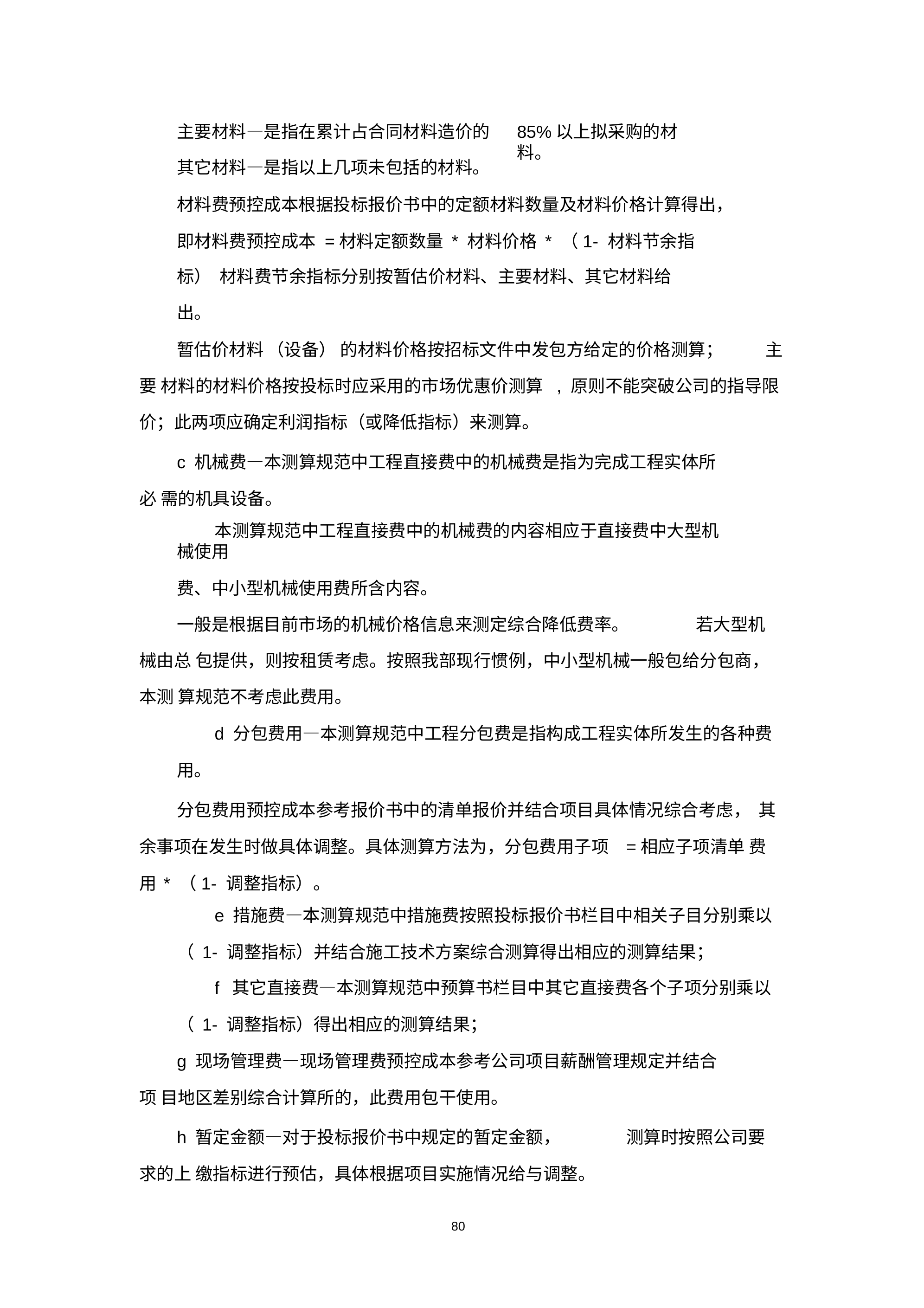

主要材料—是指在累计占合同材料造价的
其它材料—是指以上几项未包括的材料。
85%以上拟采购的材料。
材料费预控成本根据投标报价书中的定额材料数量及材料价格计算得出，
即材料费预控成本 =材料定额数量 * 材料价格 * （1- 材料节余指标）  材料费节余指标分别按暂估价材料、主要材料、其它材料给出。
暂估价材料（设备） 的材料价格按招标文件中发包方给定的价格测算；	主要 材料的材料价格按投标时应采用的市场优惠价测算	, 原则不能突破公司的指导限 价；此两项应确定利润指标（或降低指标）来测算。
c 机械费—本测算规范中工程直接费中的机械费是指为完成工程实体所必 需的机具设备。
本测算规范中工程直接费中的机械费的内容相应于直接费中大型机械使用
费、中小型机械使用费所含内容。
一般是根据目前市场的机械价格信息来测定综合降低费率。	若大型机械由总 包提供，则按租赁考虑。按照我部现行惯例，中小型机械一般包给分包商，本测 算规范不考虑此费用。
d 分包费用—本测算规范中工程分包费是指构成工程实体所发生的各种费
用。
分包费用预控成本参考报价书中的清单报价并结合项目具体情况综合考虑，  其余事项在发生时做具体调整。具体测算方法为，分包费用子项	=相应子项清单 费用* （1- 调整指标）。
e 措施费—本测算规范中措施费按照投标报价书栏目中相关子目分别乘以
（ 1- 调整指标）并结合施工技术方案综合测算得出相应的测算结果；
f 其它直接费—本测算规范中预算书栏目中其它直接费各个子项分别乘以
（ 1- 调整指标）得出相应的测算结果；
g 现场管理费—现场管理费预控成本参考公司项目薪酬管理规定并结合项 目地区差别综合计算所的，此费用包干使用。
h 暂定金额—对于投标报价书中规定的暂定金额，	测算时按照公司要求的上 缴指标进行预估，具体根据项目实施情况给与调整。
80